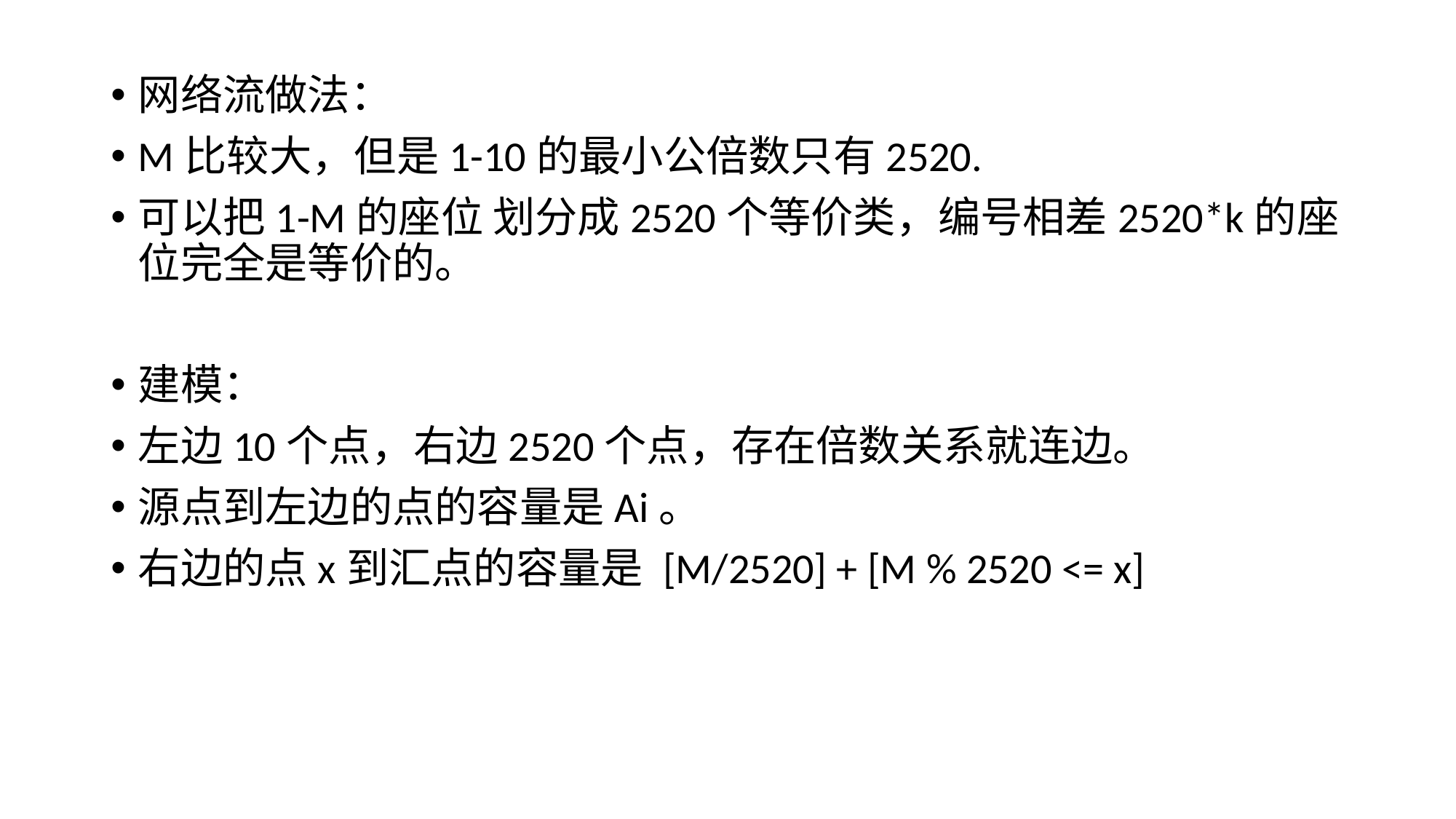

网络流做法：
M比较大，但是1-10的最小公倍数只有2520.
可以把1-M的座位 划分成2520个等价类，编号相差2520*k的座位完全是等价的。

建模：
左边10个点，右边2520个点，存在倍数关系就连边。
源点到左边的点的容量是Ai。
右边的点x到汇点的容量是 [M/2520] + [M % 2520 <= x]